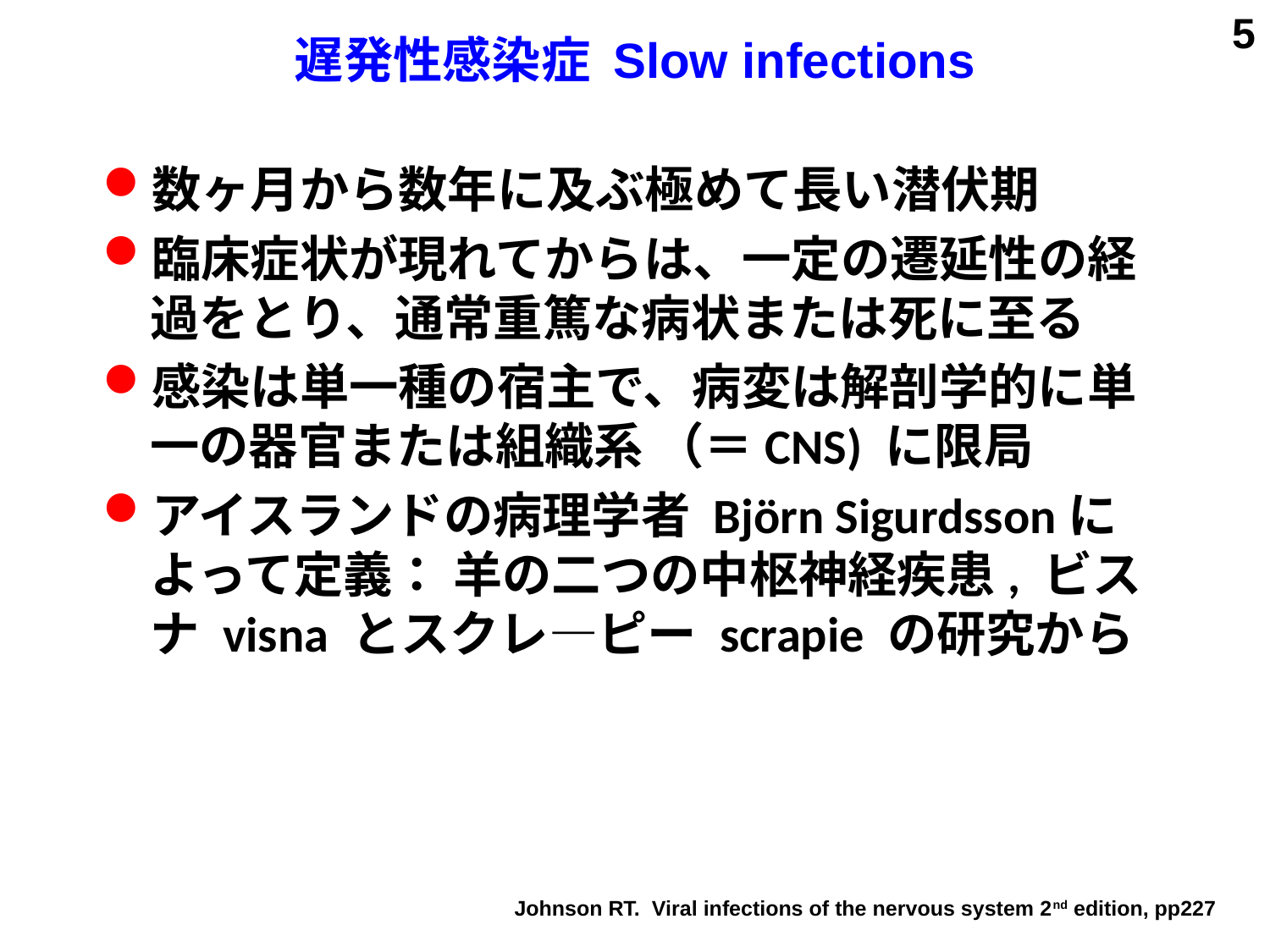

# 遅発性感染症 Slow infections
5
数ヶ月から数年に及ぶ極めて長い潜伏期
臨床症状が現れてからは、一定の遷延性の経過をとり、通常重篤な病状または死に至る
感染は単一種の宿主で、病変は解剖学的に単一の器官または組織系 （＝CNS) に限局
アイスランドの病理学者 Björn Sigurdssonによって定義： 羊の二つの中枢神経疾患, ビスナ visna とスクレ―ピー scrapie の研究から
Johnson RT.  Viral infections of the nervous system 2nd edition, pp227